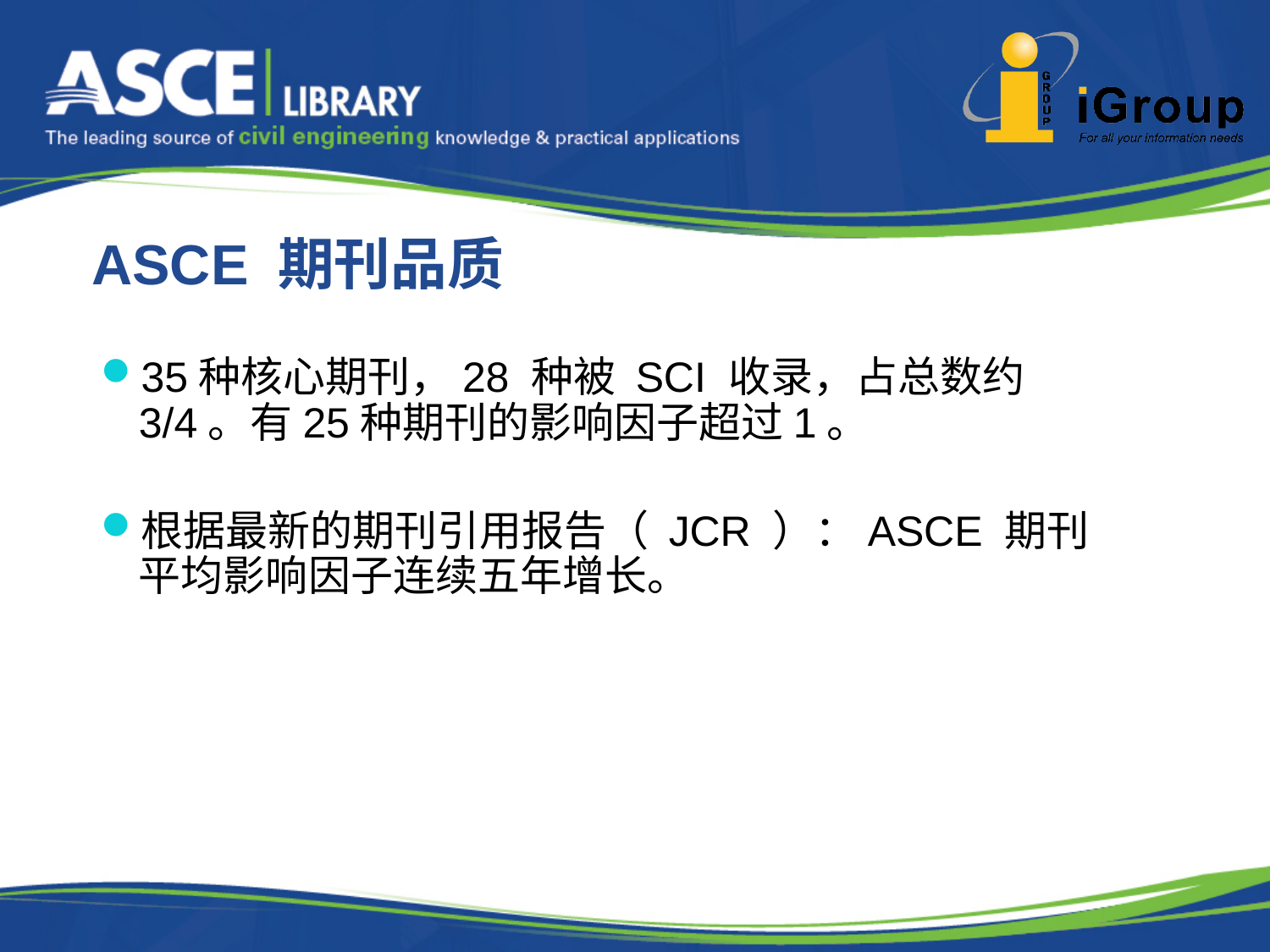

ASCE 期刊品质
35种核心期刊，28 种被 SCI 收录，占总数约3/4。有25种期刊的影响因子超过1。

根据最新的期刊引用报告（ JCR ）：ASCE 期刊平均影响因子连续五年增长。